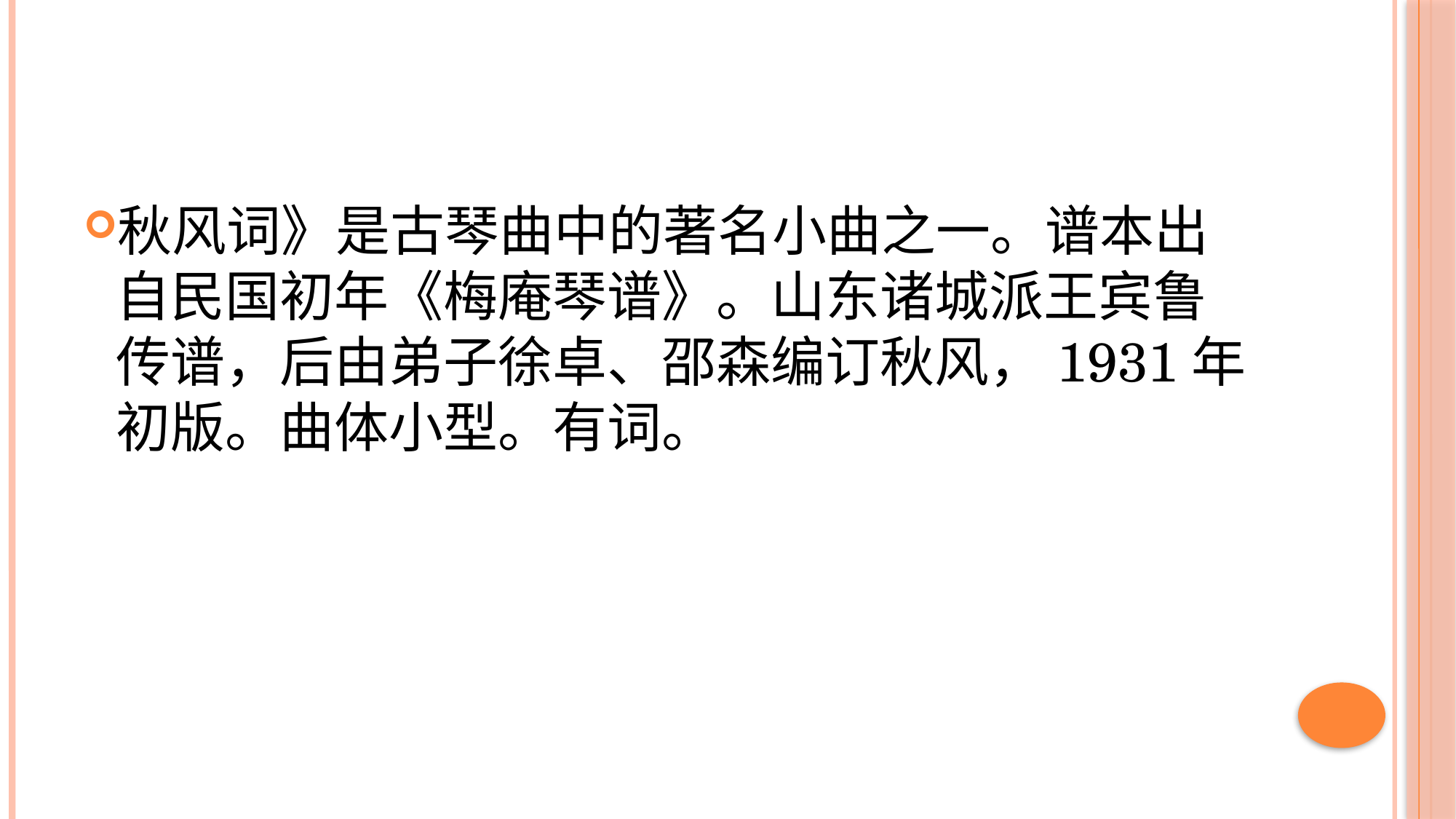

#
秋风词》是古琴曲中的著名小曲之一。谱本出自民国初年《梅庵琴谱》。山东诸城派王宾鲁传谱，后由弟子徐卓、邵森编订秋风，1931年初版。曲体小型。有词。